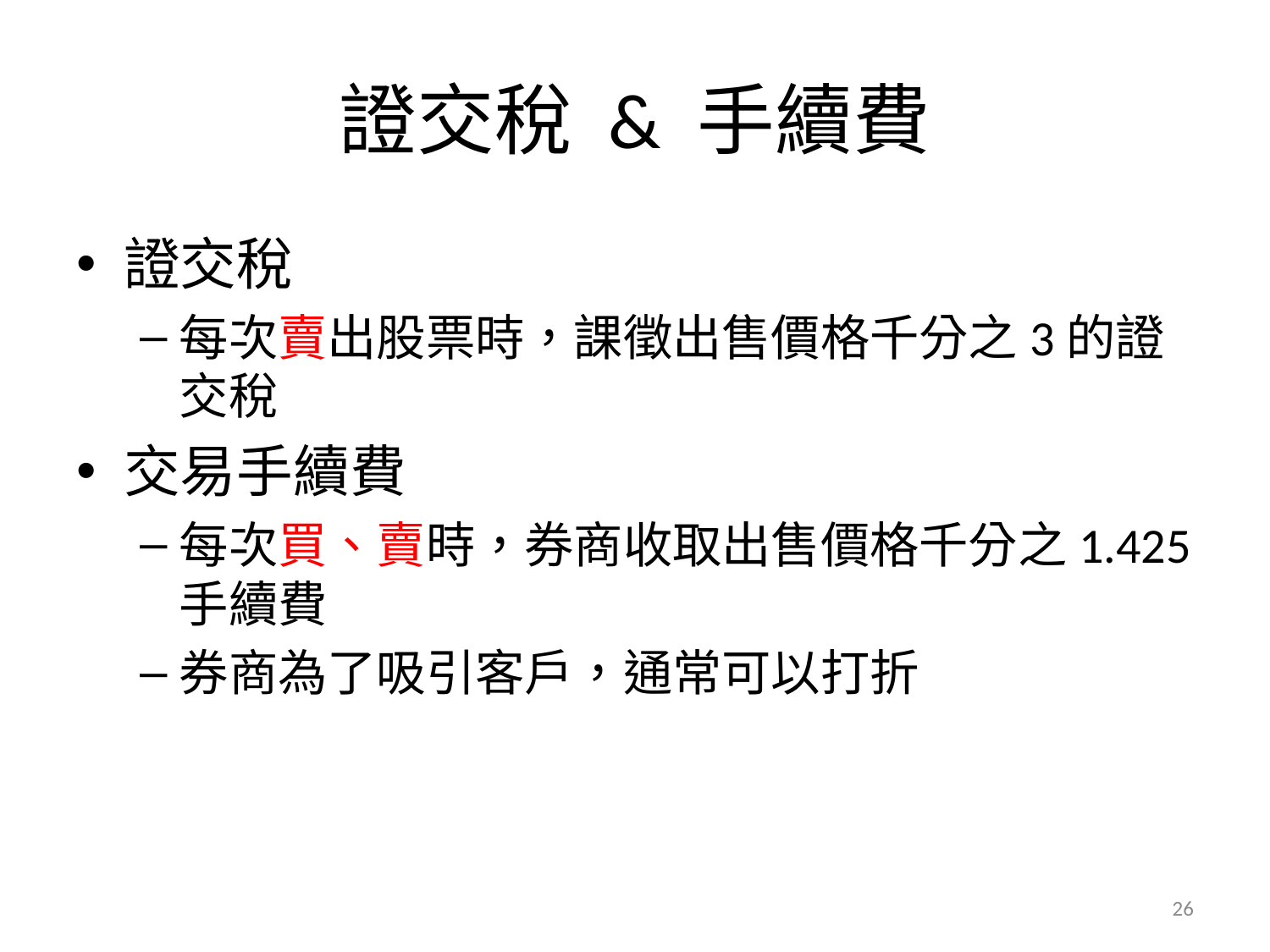

# 證交稅 & 手續費
證交稅
每次賣出股票時，課徵出售價格千分之3的證交稅
交易手續費
每次買、賣時，券商收取出售價格千分之1.425手續費
券商為了吸引客戶，通常可以打折

26